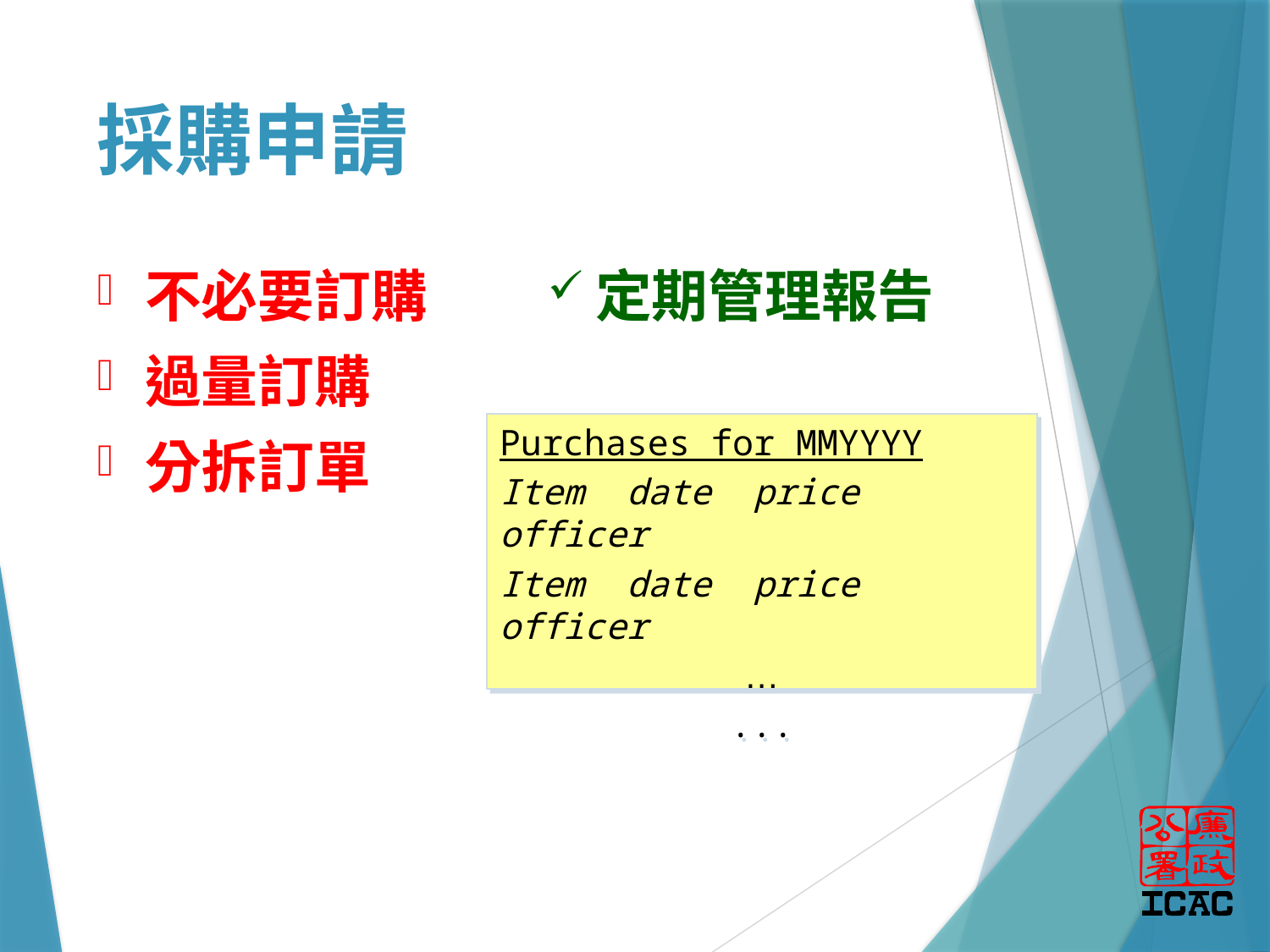

採購申請
不必要訂購
過量訂購
分拆訂單
定期管理報告
Purchases for MMYYYY
Item	date	price	officer
Item	date	price	officer
…
...